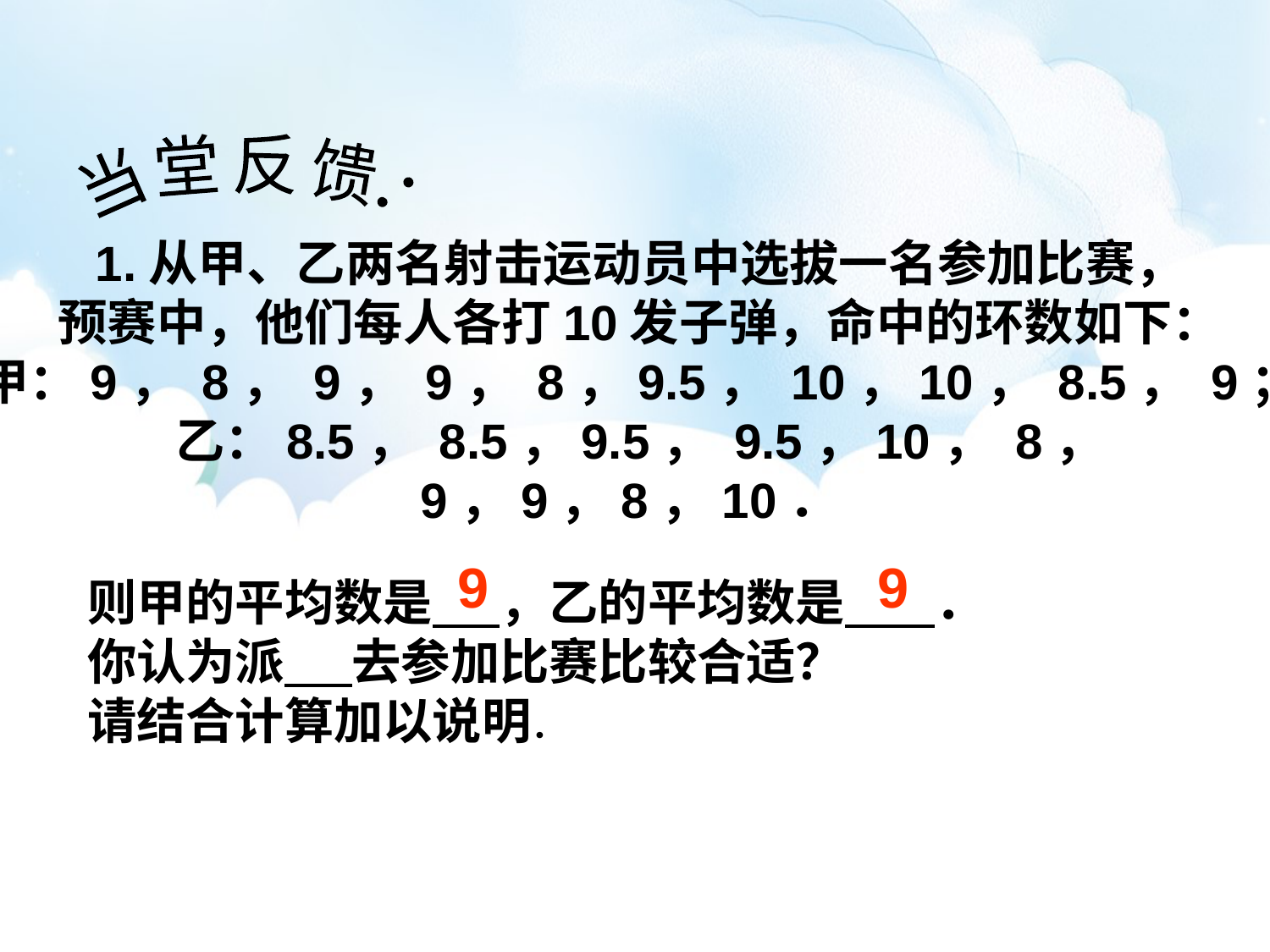

当堂反馈：
1.从甲、乙两名射击运动员中选拔一名参加比赛，
预赛中，他们每人各打10发子弹，命中的环数如下：
甲：9， 8， 9， 9， 8，9.5， 10，10， 8.5， 9；
乙：8.5， 8.5，9.5， 9.5，10， 8， 9，9，8，10．
9
9
则甲的平均数是      ，乙的平均数是        ．
你认为派      去参加比赛比较合适？
请结合计算加以说明．